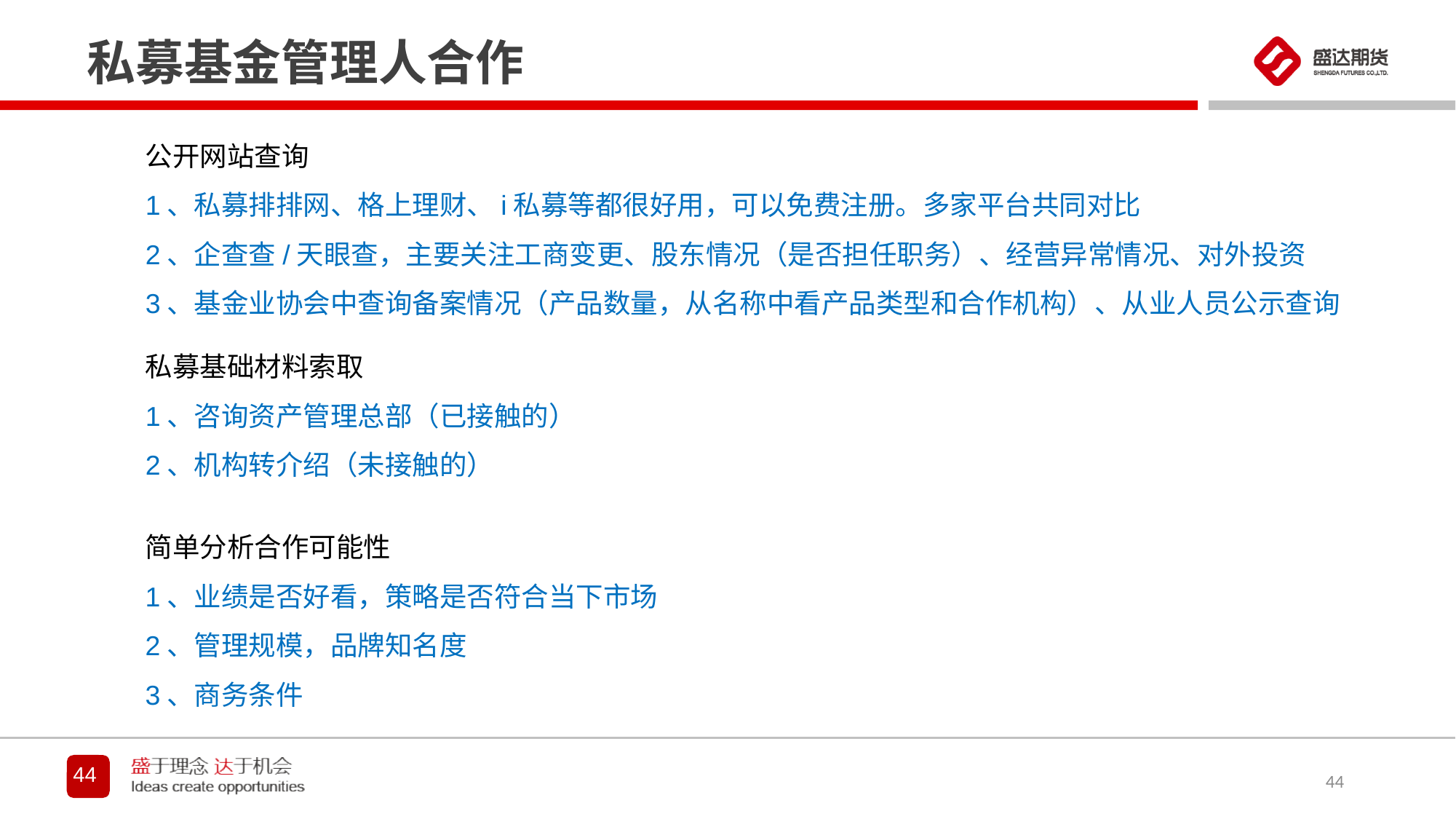

私募基金管理人合作
公开网站查询
1、私募排排网、格上理财、i私募等都很好用，可以免费注册。多家平台共同对比
2、企查查/天眼查，主要关注工商变更、股东情况（是否担任职务）、经营异常情况、对外投资
3、基金业协会中查询备案情况（产品数量，从名称中看产品类型和合作机构）、从业人员公示查询
私募基础材料索取
1、咨询资产管理总部（已接触的）
2、机构转介绍（未接触的）
简单分析合作可能性
1、业绩是否好看，策略是否符合当下市场
2、管理规模，品牌知名度
3、商务条件
44